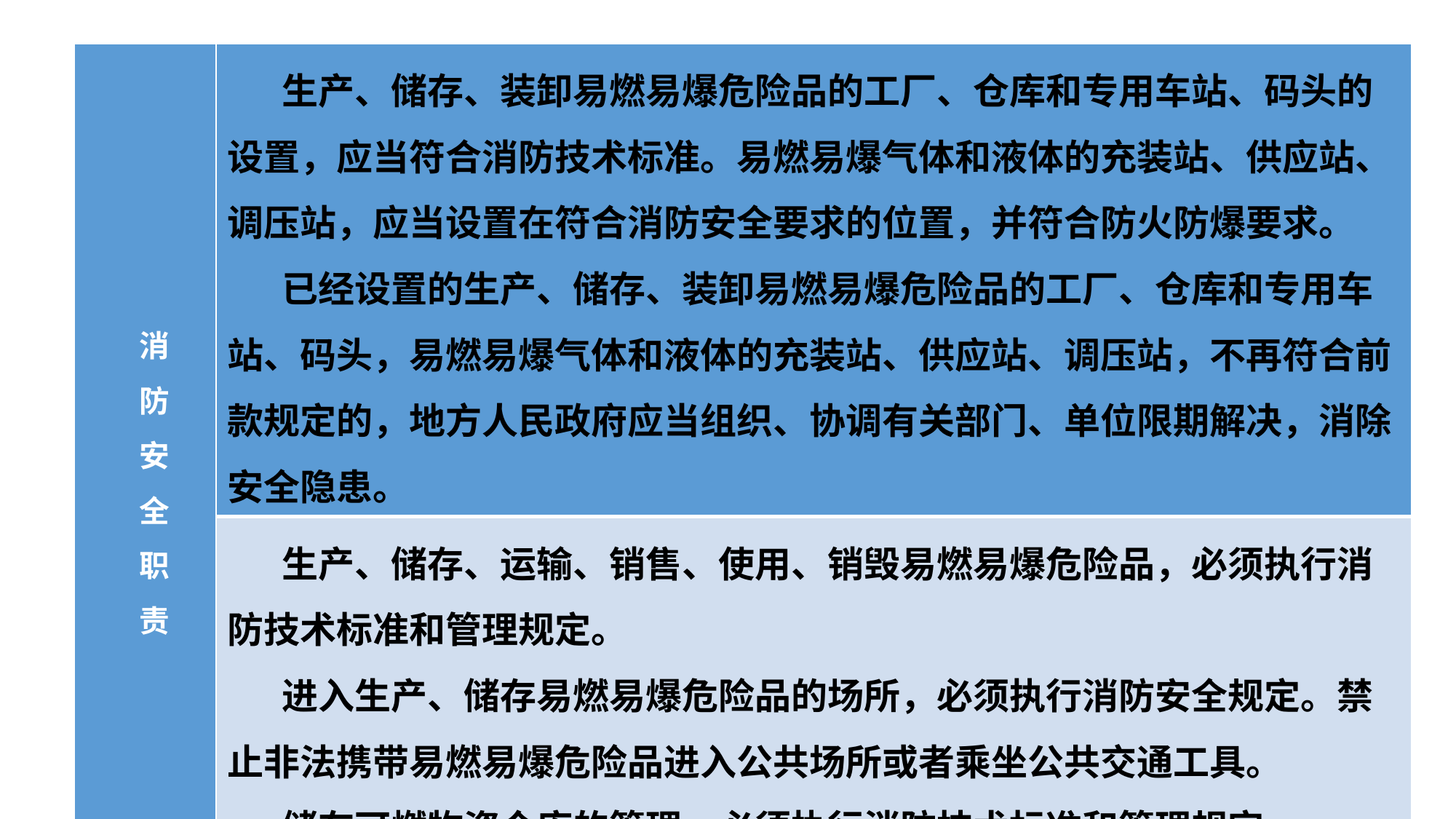

| 消 防 安 全 职 责 | 生产、储存、装卸易燃易爆危险品的工厂、仓库和专用车站、码头的设置，应当符合消防技术标准。易燃易爆气体和液体的充装站、供应站、调压站，应当设置在符合消防安全要求的位置，并符合防火防爆要求。 已经设置的生产、储存、装卸易燃易爆危险品的工厂、仓库和专用车站、码头，易燃易爆气体和液体的充装站、供应站、调压站，不再符合前款规定的，地方人民政府应当组织、协调有关部门、单位限期解决，消除安全隐患。 |
| --- | --- |
|  | 生产、储存、运输、销售、使用、销毁易燃易爆危险品，必须执行消防技术标准和管理规定。 进入生产、储存易燃易爆危险品的场所，必须执行消防安全规定。禁止非法携带易燃易爆危险品进入公共场所或者乘坐公共交通工具。 储存可燃物资仓库的管理，必须执行消防技术标准和管理规定。 |
#